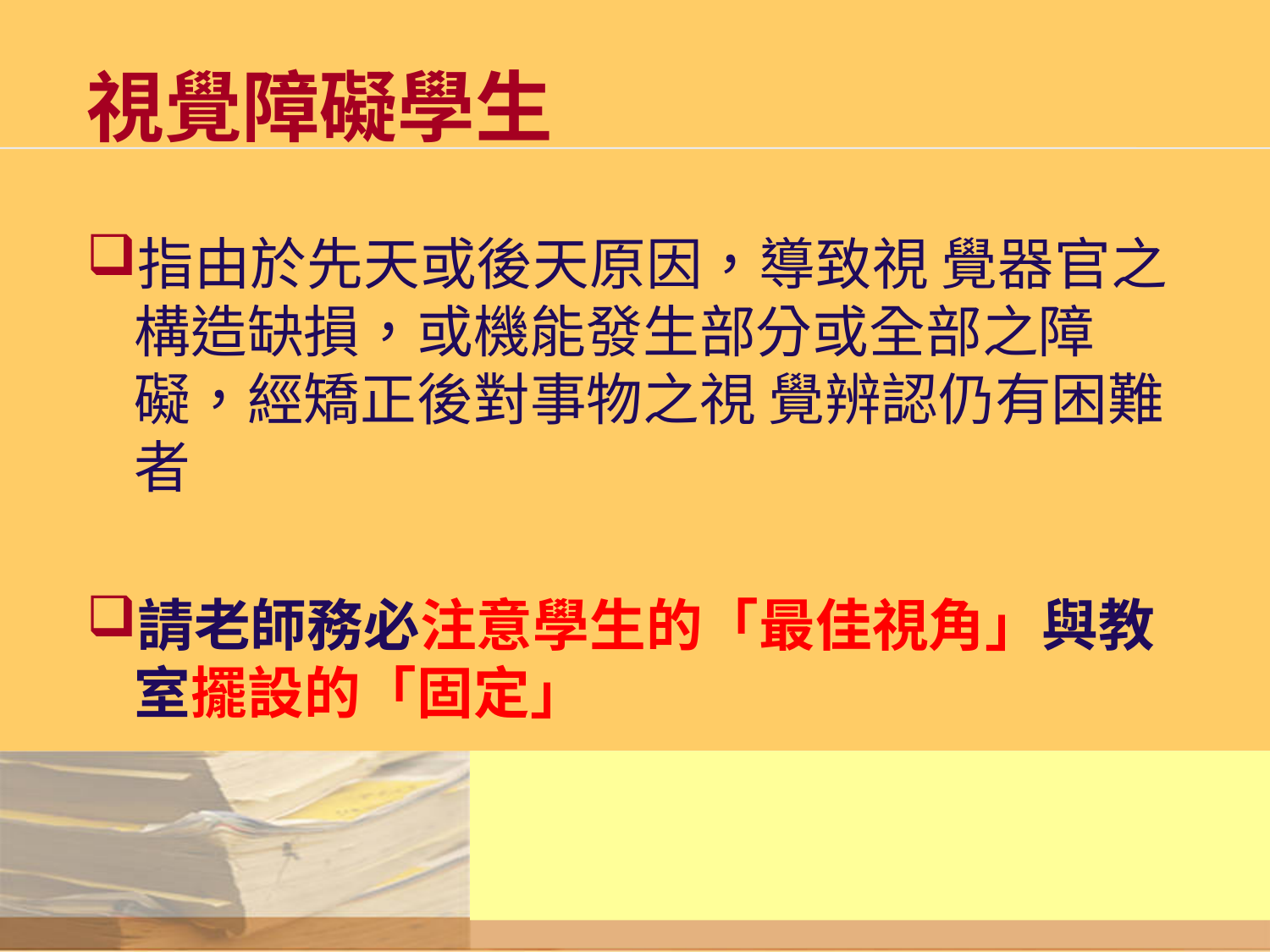

# 視覺障礙學生
指由於先天或後天原因，導致視 覺器官之構造缺損，或機能發生部分或全部之障礙，經矯正後對事物之視 覺辨認仍有困難者

請老師務必注意學生的「最佳視角」與教室擺設的「固定」